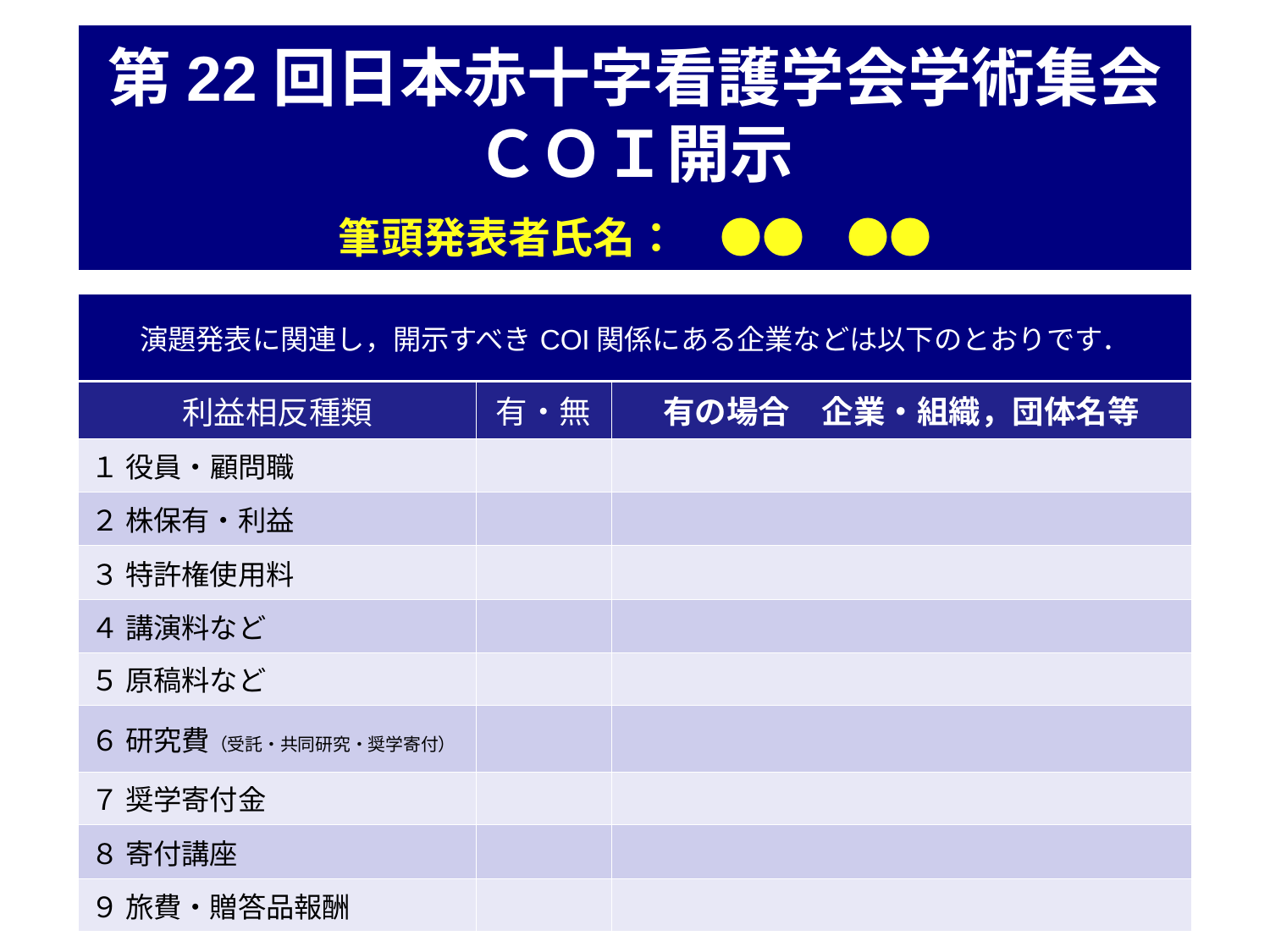

第22回日本赤十字看護学会学術集会
ＣＯＩ開示
筆頭発表者氏名：　●●　●●

| 演題発表に関連し，開示すべきCOI関係にある企業などは以下のとおりです． |  |  |
| --- | --- | --- |
| 利益相反種類 | 有・無 | 有の場合　企業・組織，団体名等 |
| １ 役員・顧問職 |  |  |
| ２ 株保有・利益 |  |  |
| ３ 特許権使用料 |  |  |
| ４ 講演料など |  |  |
| ５ 原稿料など |  |  |
| ６ 研究費（受託・共同研究・奨学寄付） |  |  |
| ７ 奨学寄付金 |  |  |
| ８ 寄付講座 |  |  |
| ９ 旅費・贈答品報酬 |  |  |